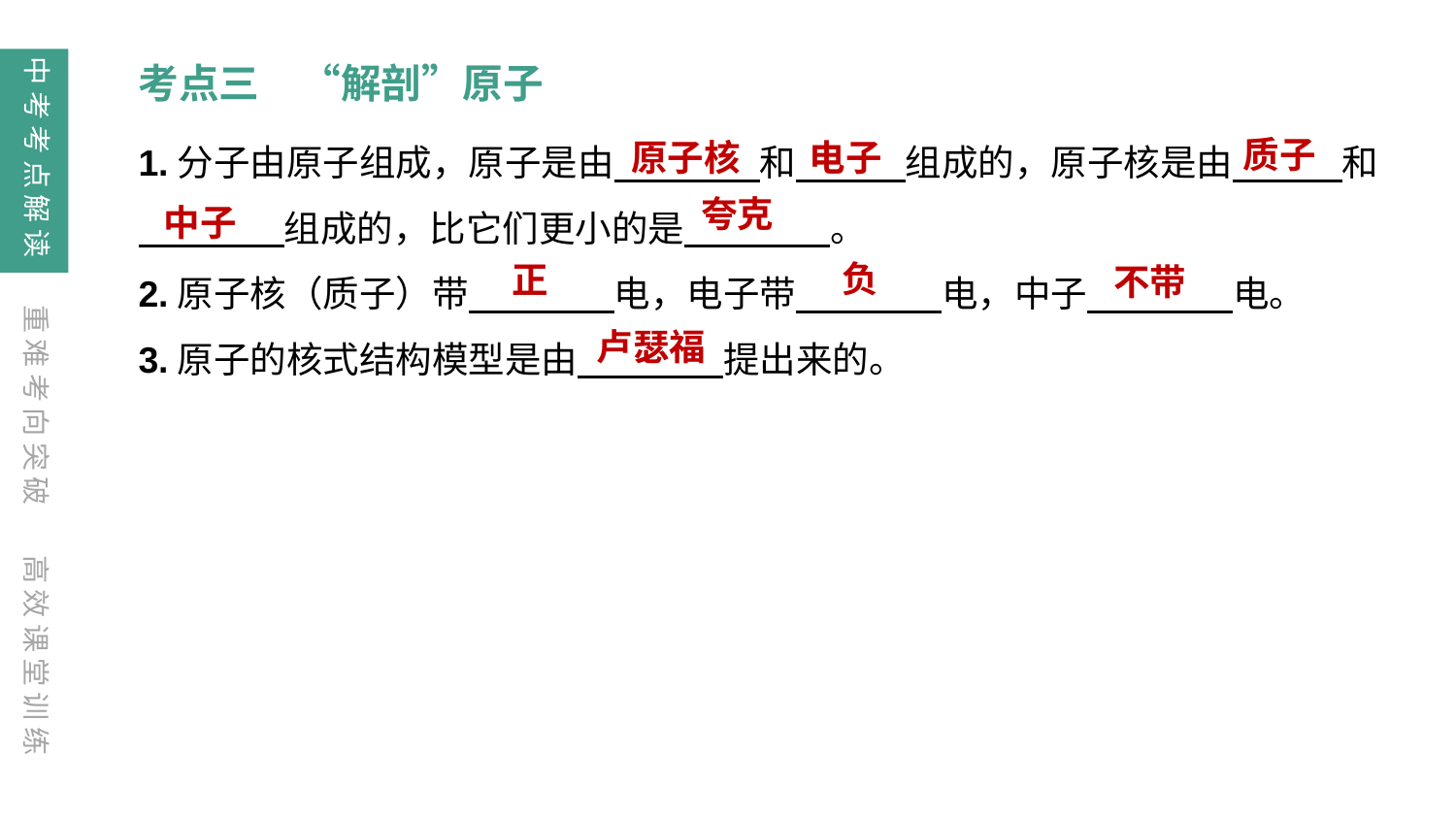

中考考点解读

考点三　“解剖”原子
质子
原子核
电子
1.分子由原子组成，原子是由　　　　和　　　组成的，原子核是由　　　和
　　　　组成的，比它们更小的是　　　　。
2.原子核（质子）带　　　　电，电子带　　　　电，中子　　　　电。
3.原子的核式结构模型是由　　　　提出来的。
中子
夸克
负
正
不带
重难考向突破
卢瑟福
高效课堂训练